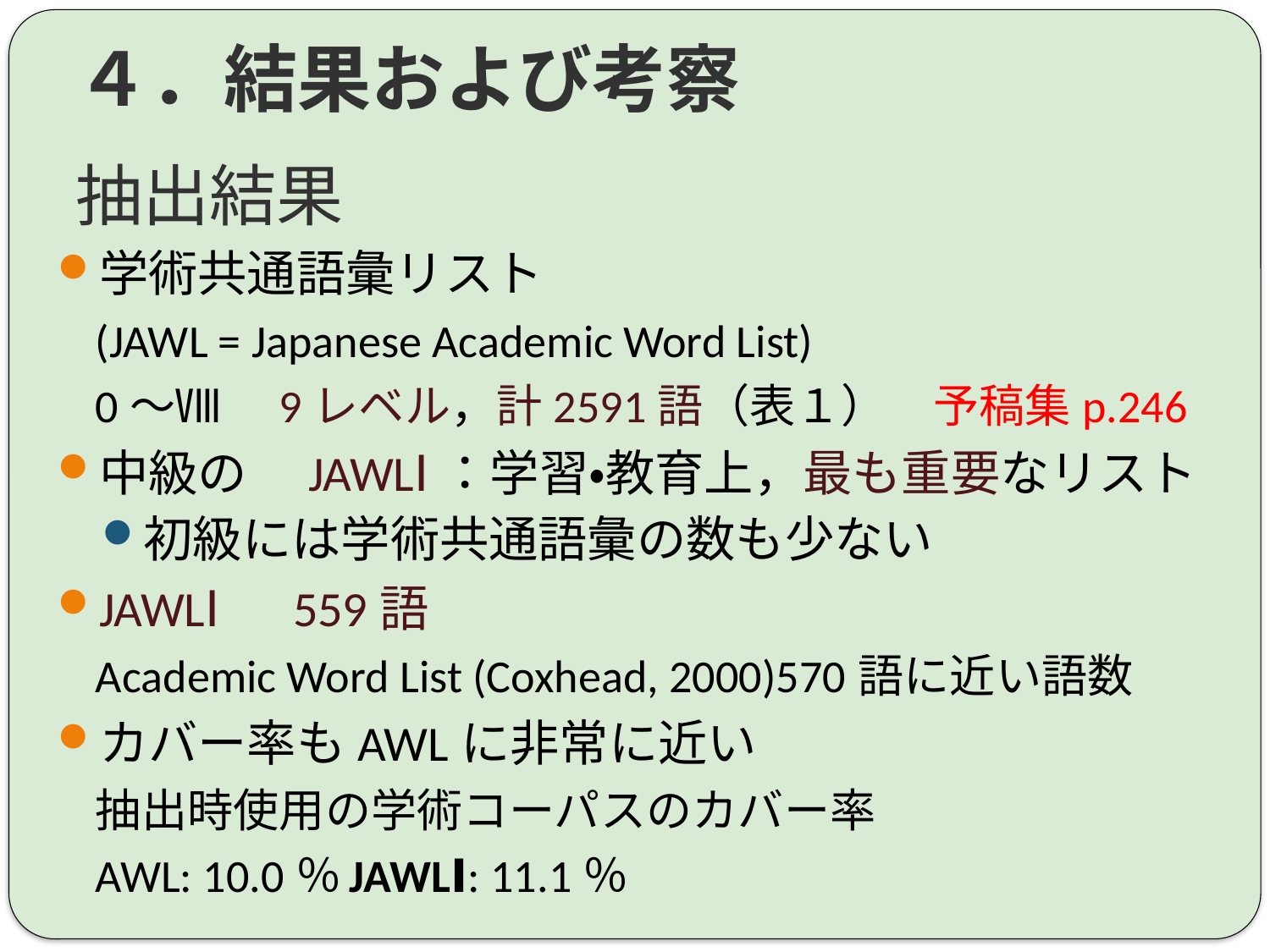

# ４．結果および考察 　 抽出結果
学術共通語彙リスト
	(JAWL = Japanese Academic Word List)
	0～Ⅷ　9レベル，計2591語（表１）　予稿集p.246
中級の　JAWLⅠ：学習・教育上，最も重要なリスト
初級には学術共通語彙の数も少ない
JAWLⅠ　559語
	Academic Word List (Coxhead, 2000)570語に近い語数
カバー率もAWLに非常に近い
	抽出時使用の学術コーパスのカバー率
	AWL: 10.0％	JAWLⅠ: 11.1％